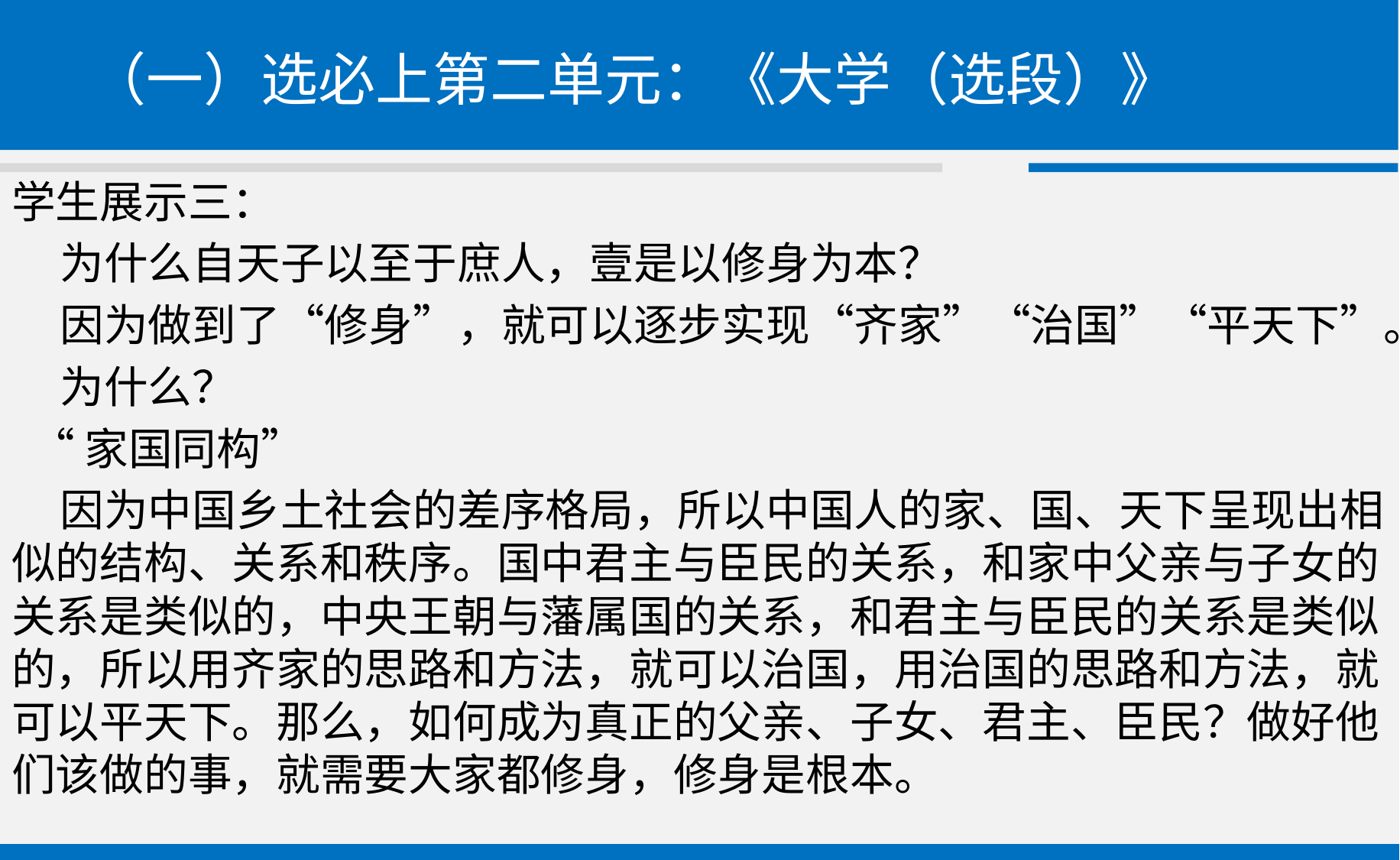

# （一）选必上第二单元：《大学（选段）》
学生展示三：
    为什么自天子以至于庶人，壹是以修身为本？
    因为做到了“修身”，就可以逐步实现“齐家”“治国”“平天下”。
    为什么？
  “家国同构”
    因为中国乡土社会的差序格局，所以中国人的家、国、天下呈现出相似的结构、关系和秩序。国中君主与臣民的关系，和家中父亲与子女的关系是类似的，中央王朝与藩属国的关系，和君主与臣民的关系是类似的，所以用齐家的思路和方法，就可以治国，用治国的思路和方法，就可以平天下。那么，如何成为真正的父亲、子女、君主、臣民？做好他们该做的事，就需要大家都修身，修身是根本。